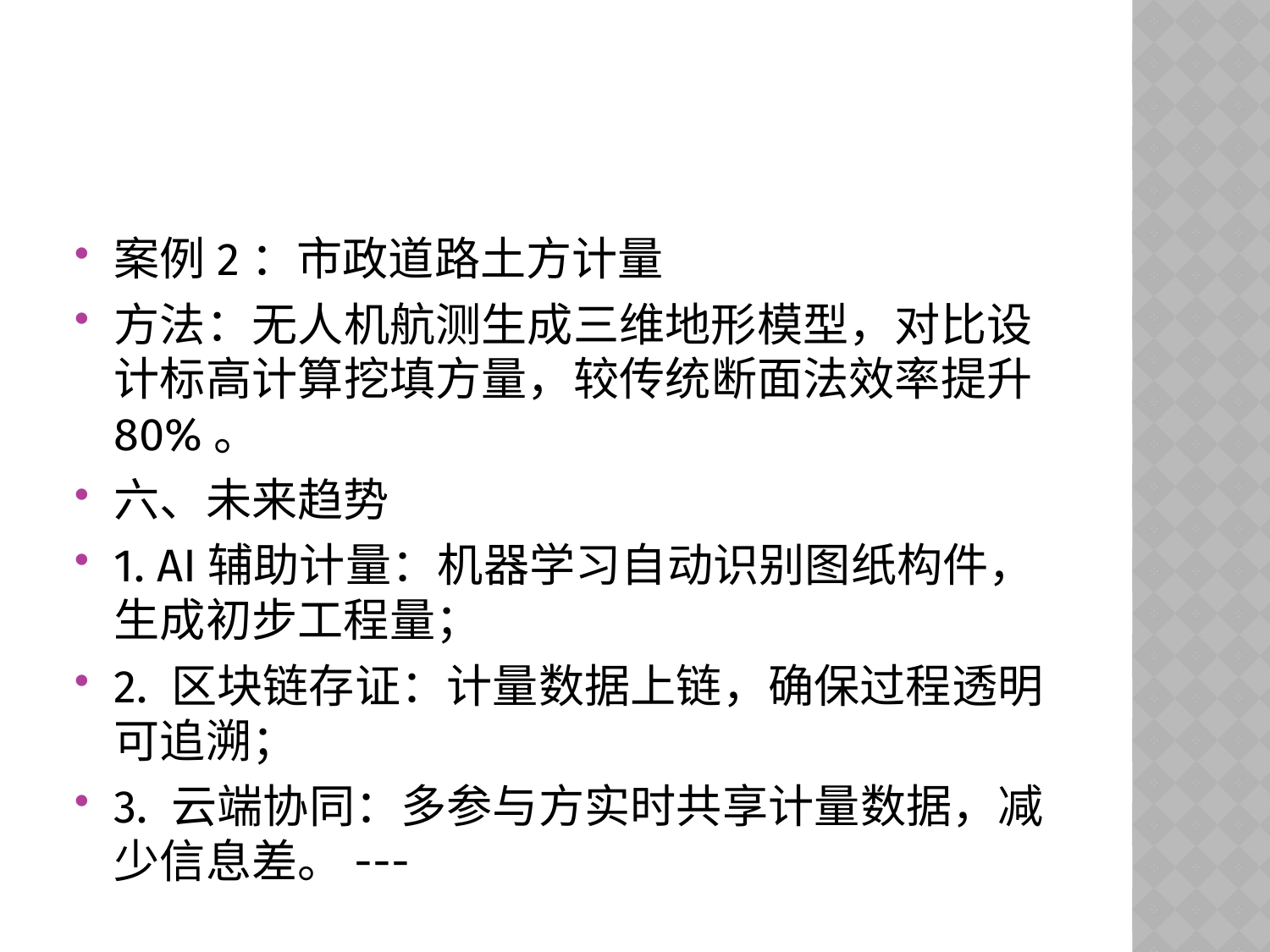

#
案例2：市政道路土方计量
方法：无人机航测生成三维地形模型，对比设计标高计算挖填方量，较传统断面法效率提升80%。
六、未来趋势
1. AI辅助计量：机器学习自动识别图纸构件，生成初步工程量；
2. 区块链存证：计量数据上链，确保过程透明可追溯；
3. 云端协同：多参与方实时共享计量数据，减少信息差。---